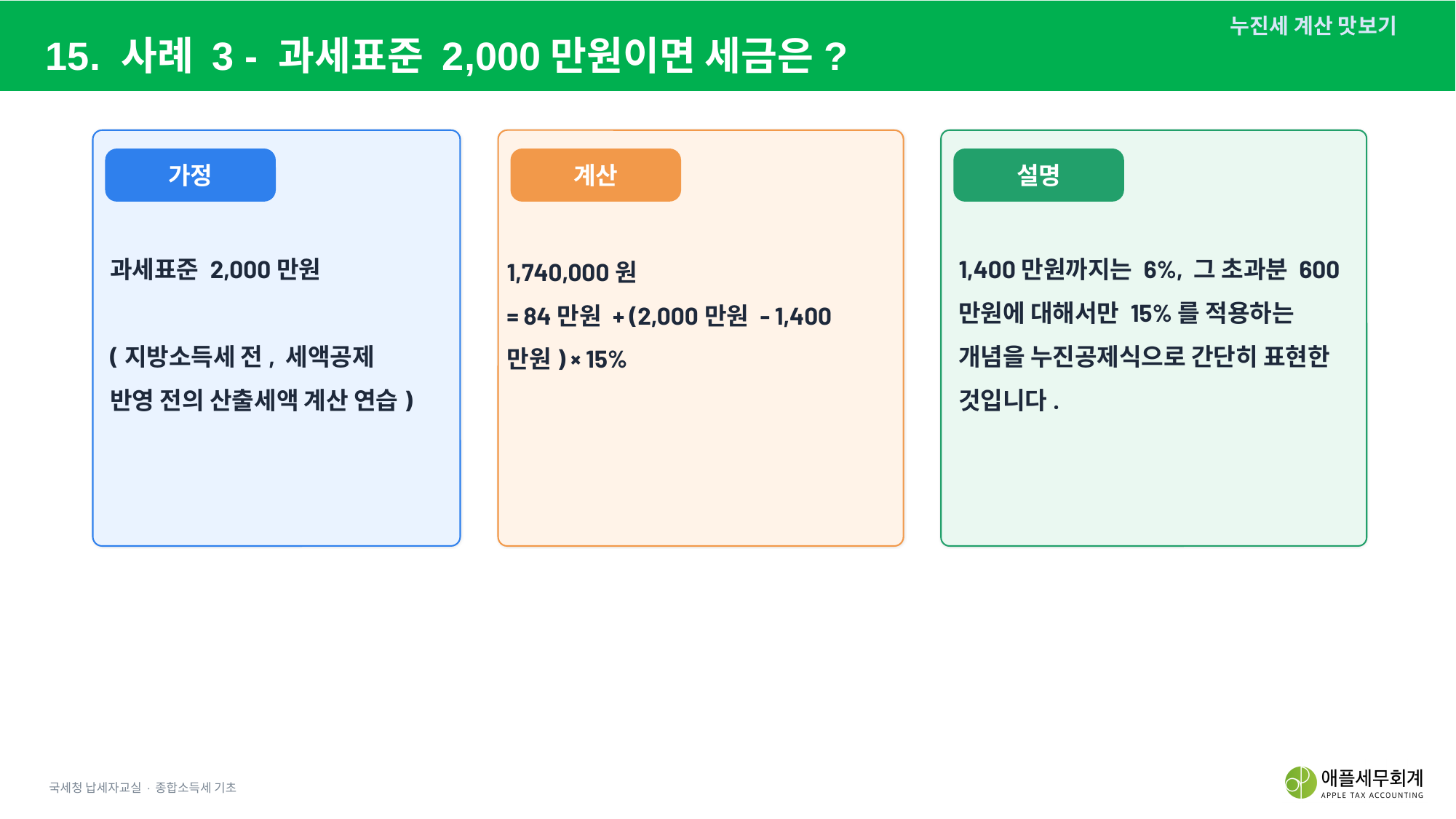

누진세 계산 맛보기
15. 사례 3 - 과세표준 2,000만원이면 세금은?

가정
계산
설명
1,740,000원
= 84만원 + (2,000만원 - 1,400만원) × 15%
과세표준 2,000만원

(지방소득세 전, 세액공제 반영 전의 산출세액 계산 연습)
1,400만원까지는 6%, 그 초과분 600만원에 대해서만 15%를 적용하는
개념을 누진공제식으로 간단히 표현한 것입니다.
국세청 납세자교실 · 종합소득세 기초